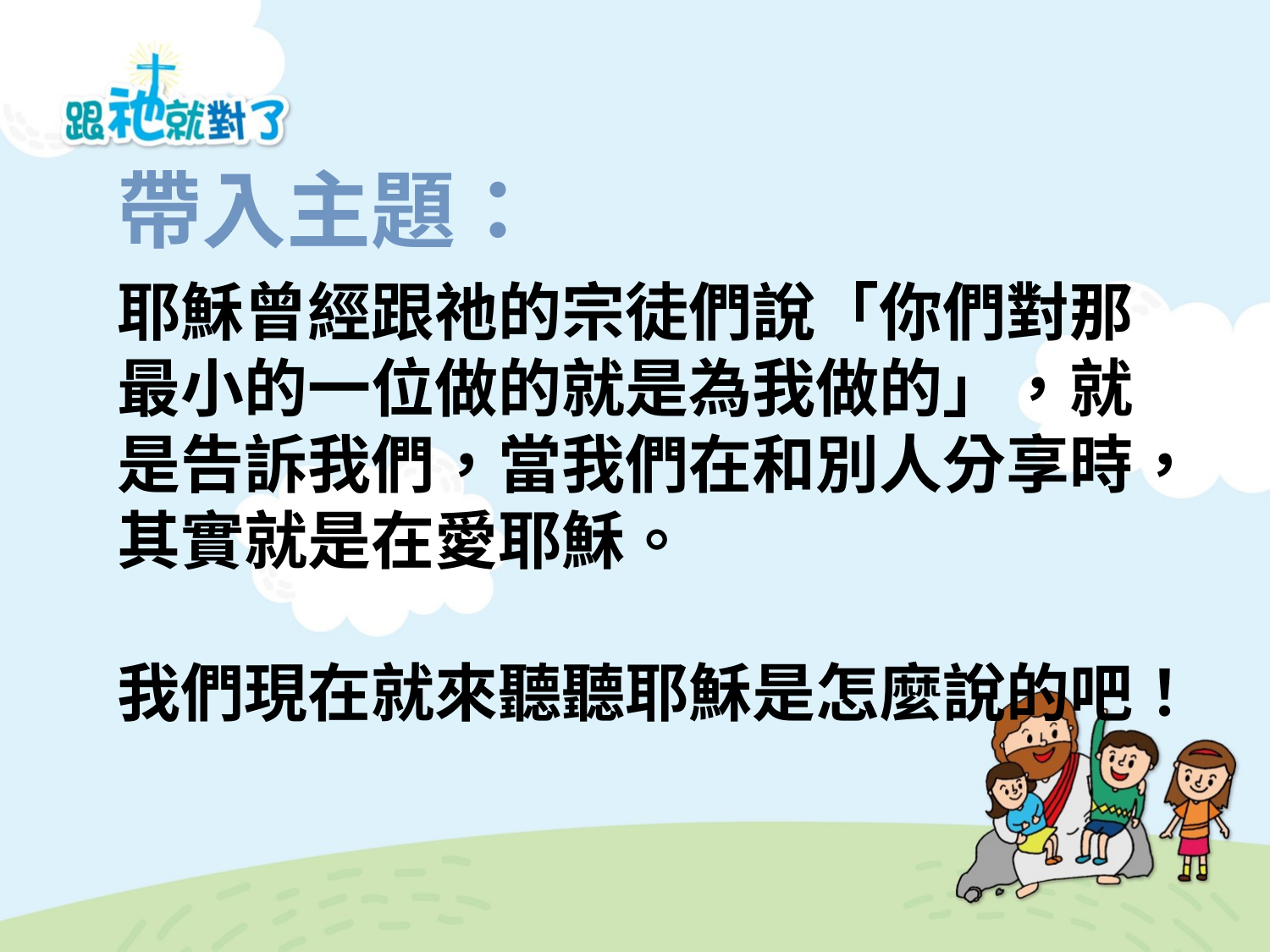

帶入主題：
耶穌曾經跟祂的宗徒們說「你們對那最小的一位做的就是為我做的」，就是告訴我們，當我們在和別人分享時，其實就是在愛耶穌。

我們現在就來聽聽耶穌是怎麼說的吧！